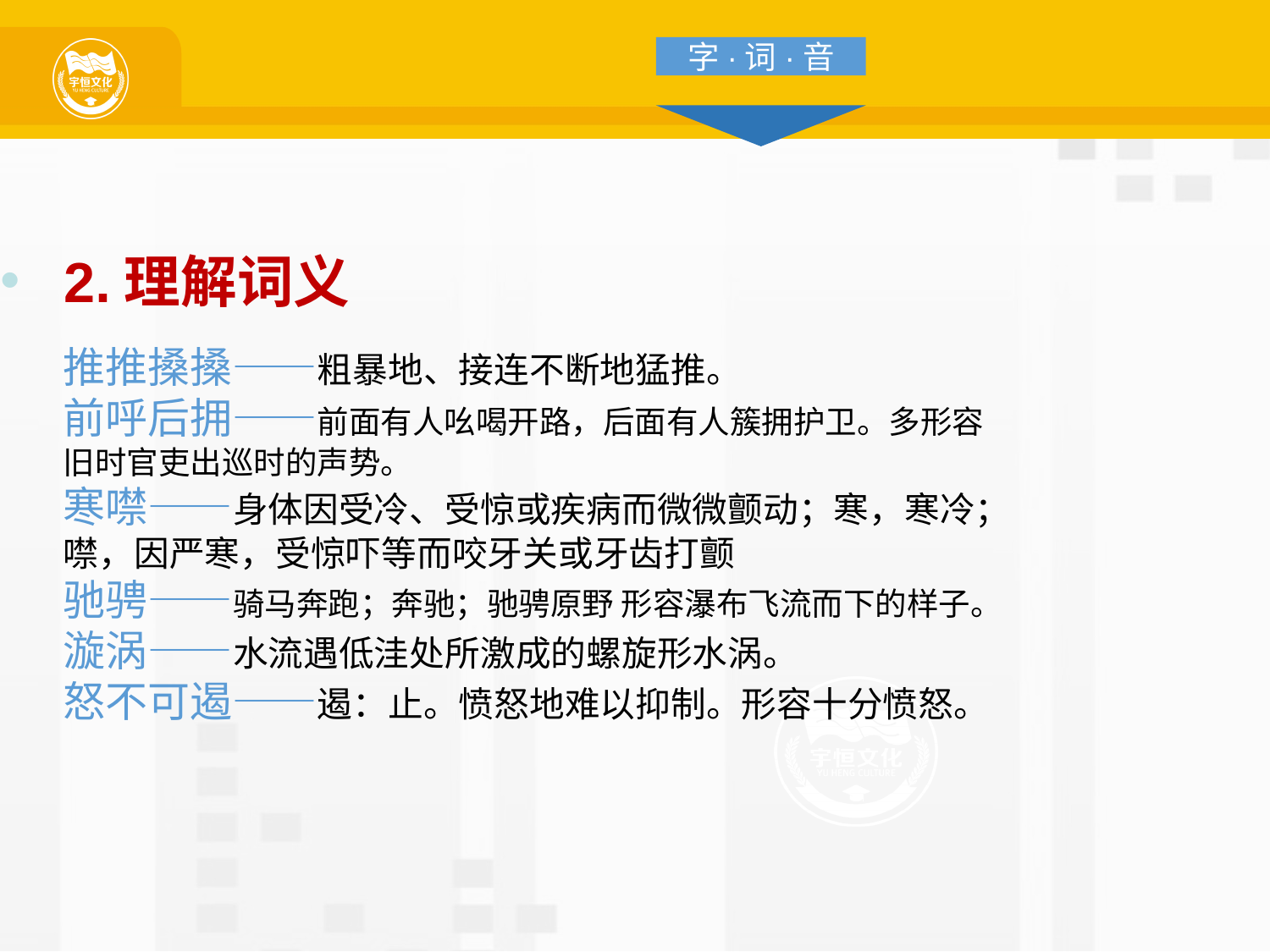

字·词·音

2.理解词义
推推搡搡——粗暴地、接连不断地猛推。
前呼后拥——前面有人吆喝开路，后面有人簇拥护卫。多形容旧时官吏出巡时的声势。
寒噤——身体因受冷、受惊或疾病而微微颤动；寒，寒冷；噤，因严寒，受惊吓等而咬牙关或牙齿打颤
驰骋——骑马奔跑；奔驰；驰骋原野 形容瀑布飞流而下的样子。
漩涡——水流遇低洼处所激成的螺旋形水涡。
怒不可遏——遏：止。愤怒地难以抑制。形容十分愤怒。